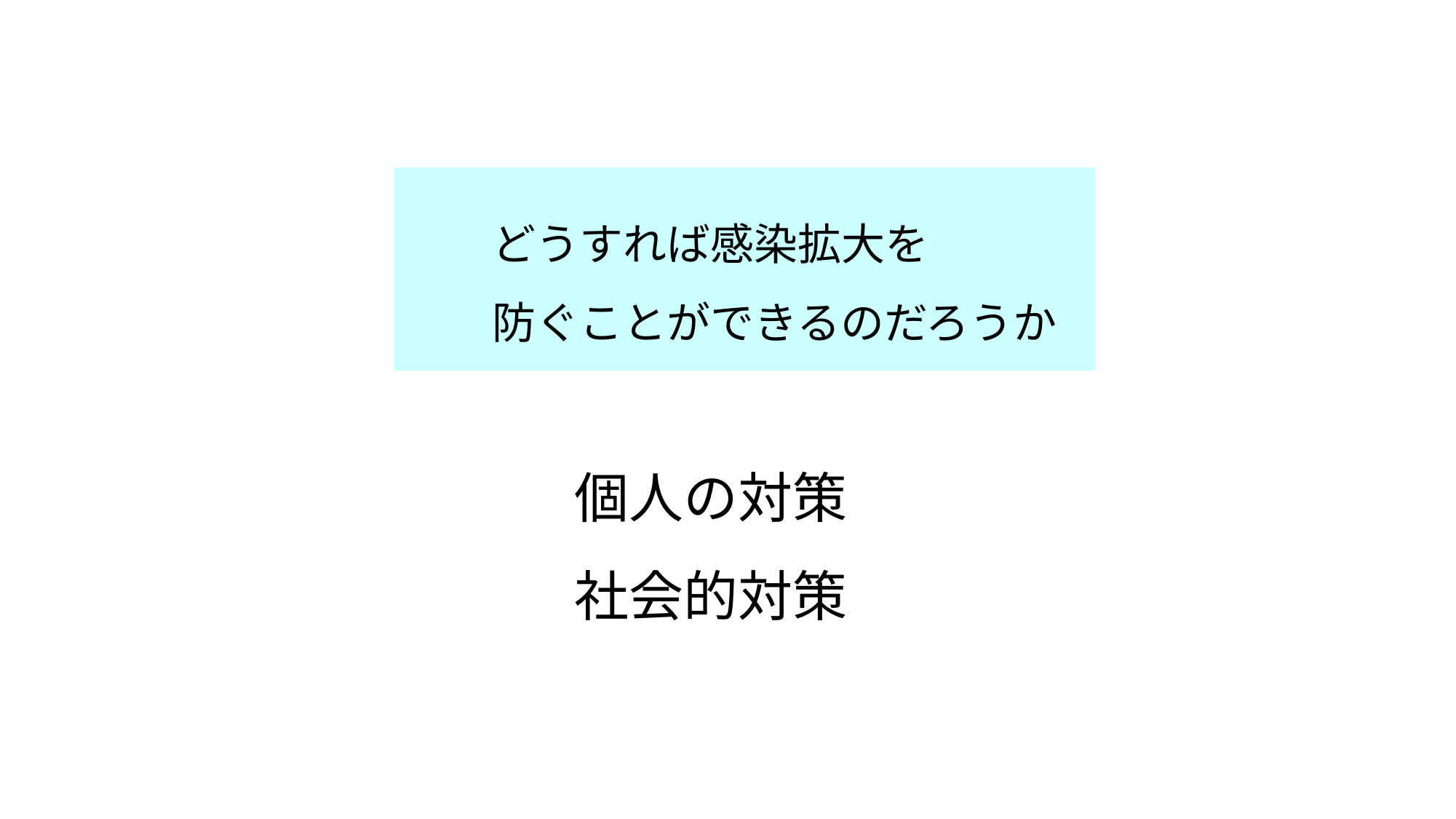

# どうすれば感染拡大を 　　防ぐことができるのだろうか
個人の対策
社会的対策